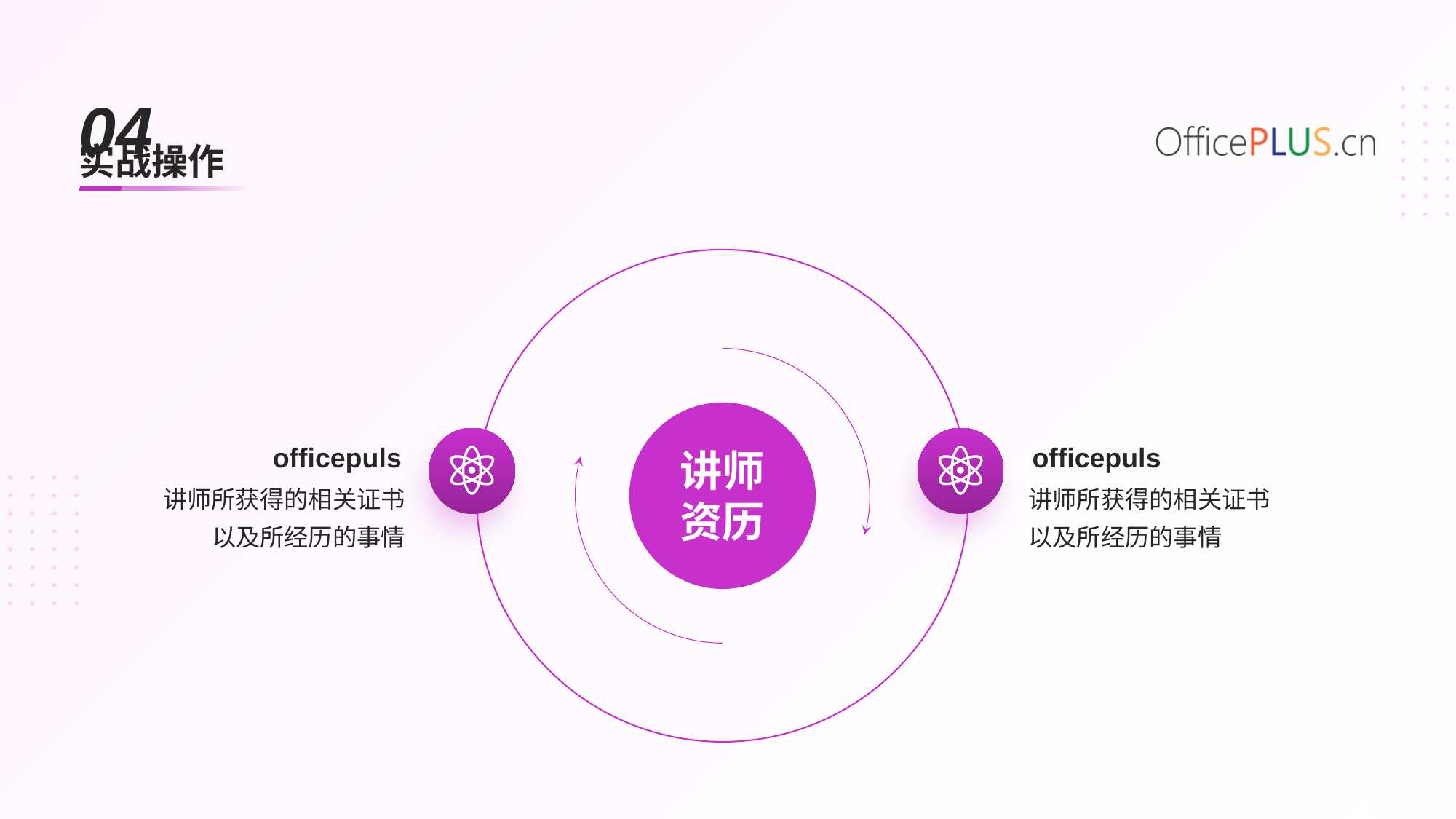

04
实战操作

officepuls
officepuls
讲师
资历

讲师所获得的相关证书
以及所经历的事情
讲师所获得的相关证书以及所经历的事情